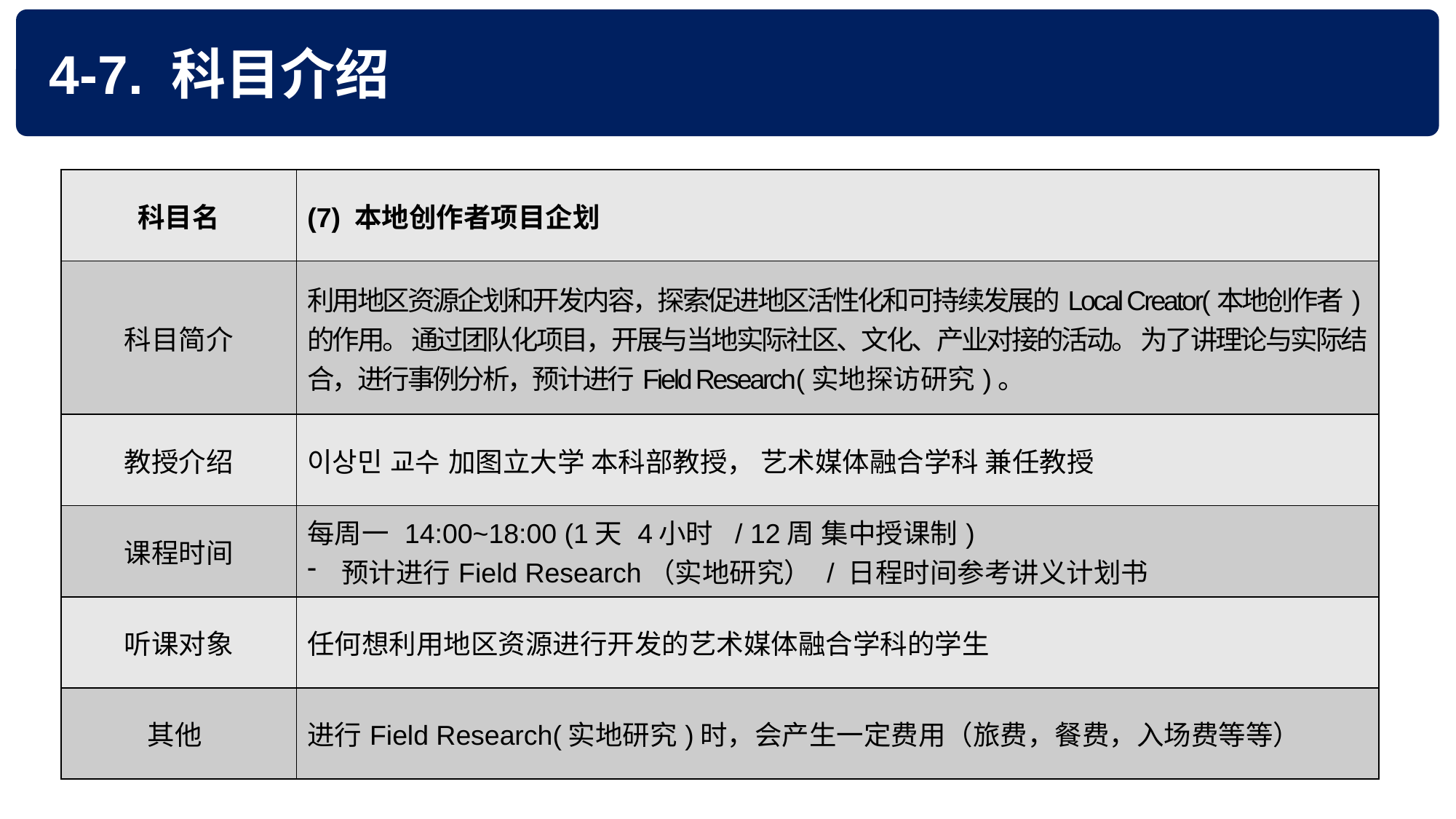

4-7. 科目介绍
| 科目名 | (7) 本地创作者项目企划 |
| --- | --- |
| 科目简介 | 利用地区资源企划和开发内容，探索促进地区活性化和可持续发展的Local Creator(本地创作者)的作用。 通过团队化项目，开展与当地实际社区、文化、产业对接的活动。 为了讲理论与实际结合，进行事例分析，预计进行Field Research(实地探访研究)。 |
| 教授介绍 | 이상민 교수 加图立大学 本科部教授， 艺术媒体融合学科 兼任教授 |
| 课程时间 | 每周一 14:00~18:00 (1天 4小时 / 12周 集中授课制) 预计进行Field Research（实地研究） / 日程时间参考讲义计划书 |
| 听课对象 | 任何想利用地区资源进行开发的艺术媒体融合学科的学生 |
| 其他 | 进行Field Research(实地研究)时，会产生一定费用（旅费，餐费，入场费等等） |